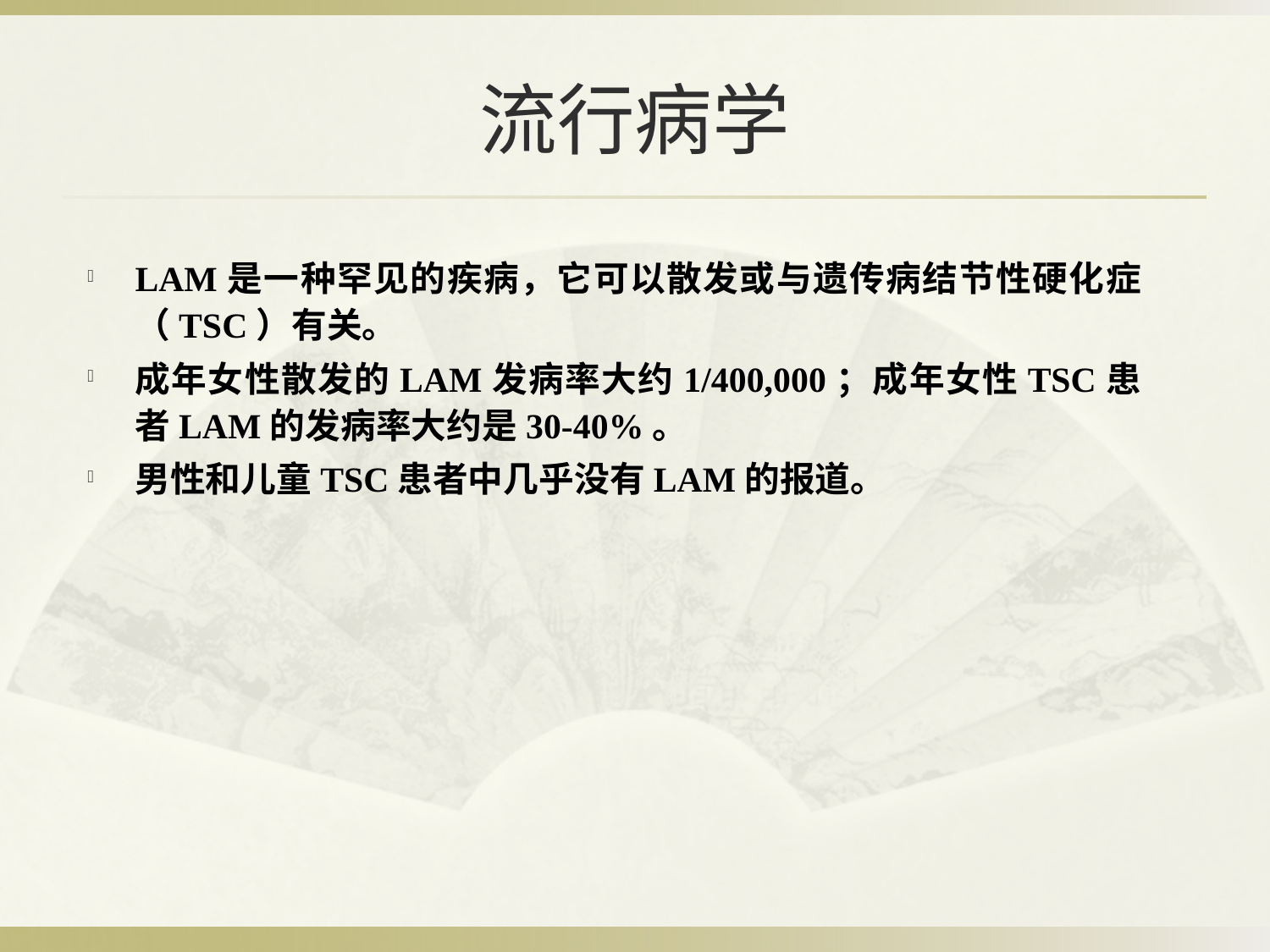

# 流行病学
LAM是一种罕见的疾病，它可以散发或与遗传病结节性硬化症（TSC）有关。
成年女性散发的LAM发病率大约1/400,000；成年女性TSC患者LAM的发病率大约是30-40%。
男性和儿童TSC患者中几乎没有LAM的报道。